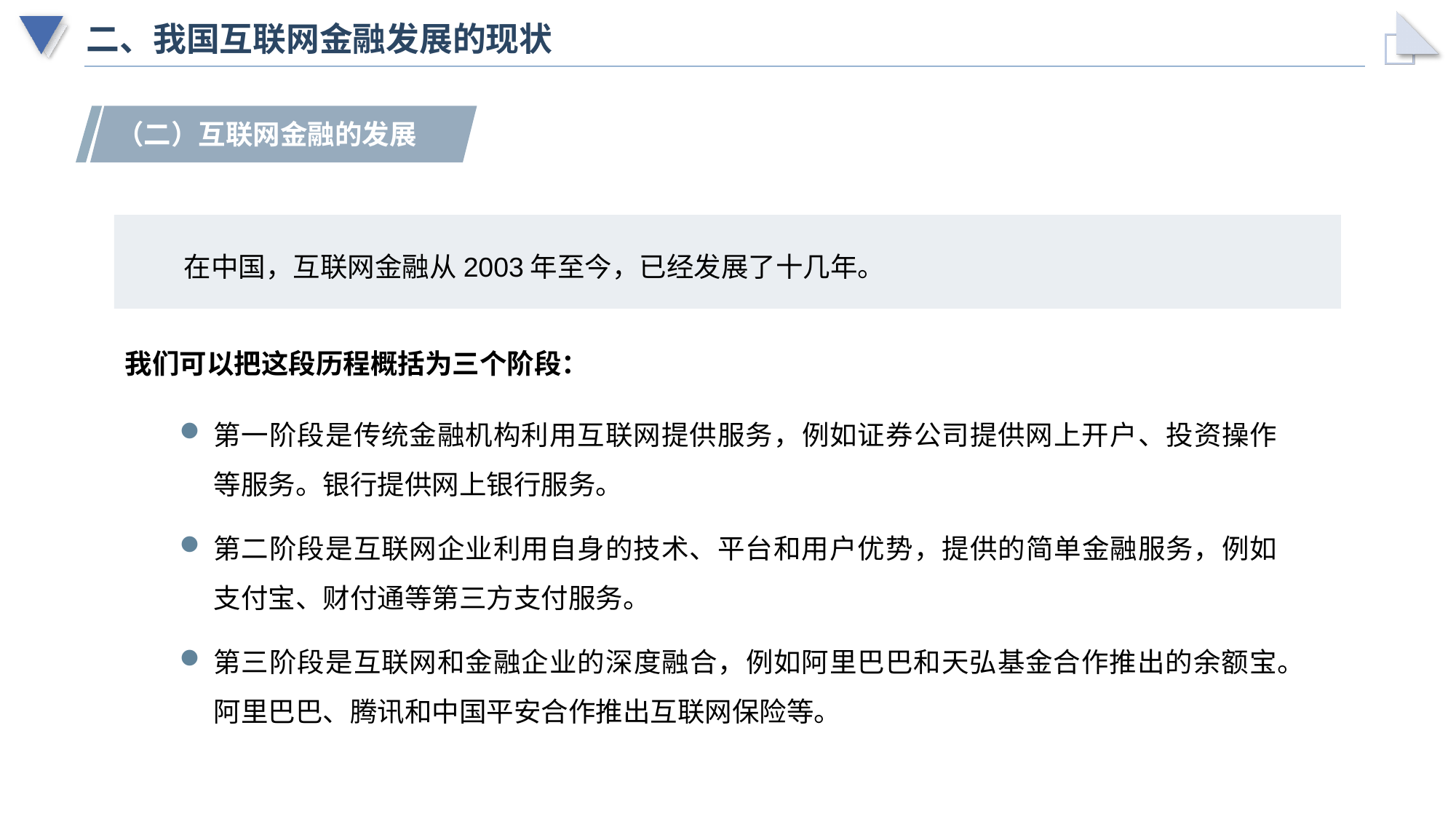

# 二、我国互联网金融发展的现状

（二）互联网金融的发展

在中国，互联网金融从2003年至今，已经发展了十几年。
我们可以把这段历程概括为三个阶段：
第一阶段是传统金融机构利用互联网提供服务，例如证券公司提供网上开户、投资操作等服务。银行提供网上银行服务。
第二阶段是互联网企业利用自身的技术、平台和用户优势，提供的简单金融服务，例如支付宝、财付通等第三方支付服务。
第三阶段是互联网和金融企业的深度融合，例如阿里巴巴和天弘基金合作推出的余额宝。阿里巴巴、腾讯和中国平安合作推出互联网保险等。